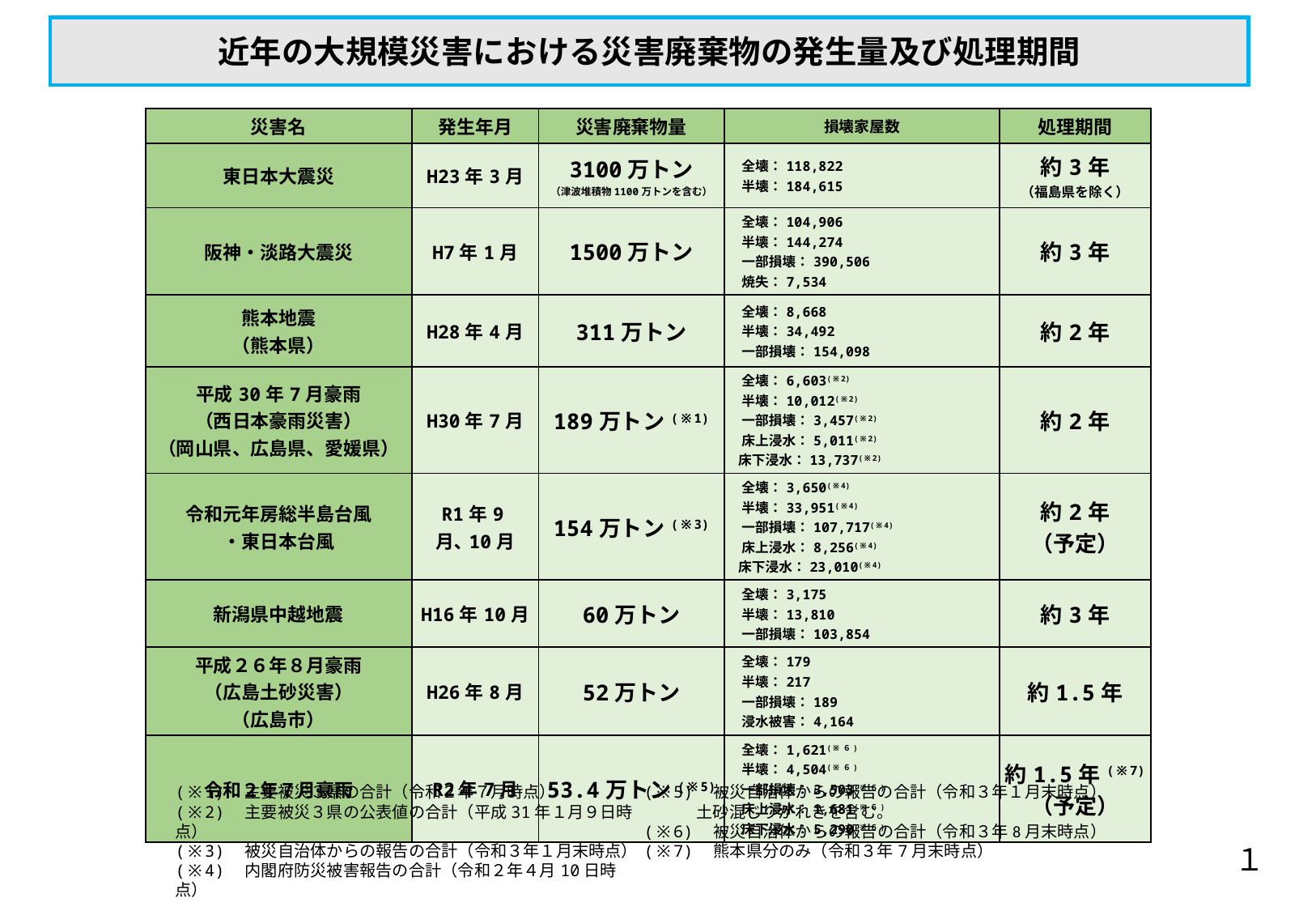

近年の大規模災害における災害廃棄物の発生量及び処理期間
| 災害名 | 発生年月 | 災害廃棄物量 | 損壊家屋数 | 処理期間 |
| --- | --- | --- | --- | --- |
| 東日本大震災 | H23年3月 | 3100万トン （津波堆積物1100万トンを含む） | 全壊：118,822 　半壊：184,615 | 約3年 （福島県を除く） |
| 阪神・淡路大震災 | H7年1月 | 1500万トン | 全壊：104,906 　半壊：144,274 　一部損壊：390,506 　焼失：7,534 | 約3年 |
| 熊本地震 （熊本県） | H28年4月 | 311万トン | 全壊：8,668 　半壊：34,492 　一部損壊：154,098 | 約2年 |
| 平成30年7月豪雨 （西日本豪雨災害） （岡山県、広島県、愛媛県） | H30年7月 | 189万トン(※1) | 全壊：6,603(※2) 　半壊：10,012(※2) 　一部損壊：3,457(※2) 　床上浸水：5,011(※2) 床下浸水：13,737(※2) | 約2年 |
| 令和元年房総半島台風 ・東日本台風 | R1年9月､10月 | 154万トン(※3) | 全壊：3,650(※4) 　半壊：33,951(※4) 　一部損壊：107,717(※4) 　床上浸水：8,256(※4) 床下浸水：23,010(※4) | 約2年 （予定） |
| 新潟県中越地震 | H16年10月 | 60万トン | 全壊：3,175 　半壊：13,810 　一部損壊：103,854 | 約3年 |
| 平成２６年８月豪雨 （広島土砂災害） （広島市） | H26年8月 | 52万トン | 全壊：179 　半壊：217 　一部損壊：189 　浸水被害：4,164 | 約1.5年 |
| 令和２年７月豪雨 | R2年7月 | 53.4万トン(※5) | 全壊：1,621(※６) 　半壊：4,504(※６) 　一部損壊：3,503(※６) 　床上浸水：1,681(※６) 　床下浸水：5,290(※６) | 約1.5年(※7) （予定） |
(※1)　主要被災３県の合計（令和２年７月時点）
(※2)　主要被災３県の公表値の合計（平成31年１月９日時点）
(※3)　被災自治体からの報告の合計（令和３年１月末時点）
(※4)　内閣府防災被害報告の合計（令和２年４月10日時点）
(※5)　被災自治体からの報告の合計（令和３年１月末時点）
　　　 土砂混じりがれきを含む。
(※6)　被災自治体からの報告の合計（令和３年8月末時点）
(※7)　熊本県分のみ（令和３年7月末時点）
１